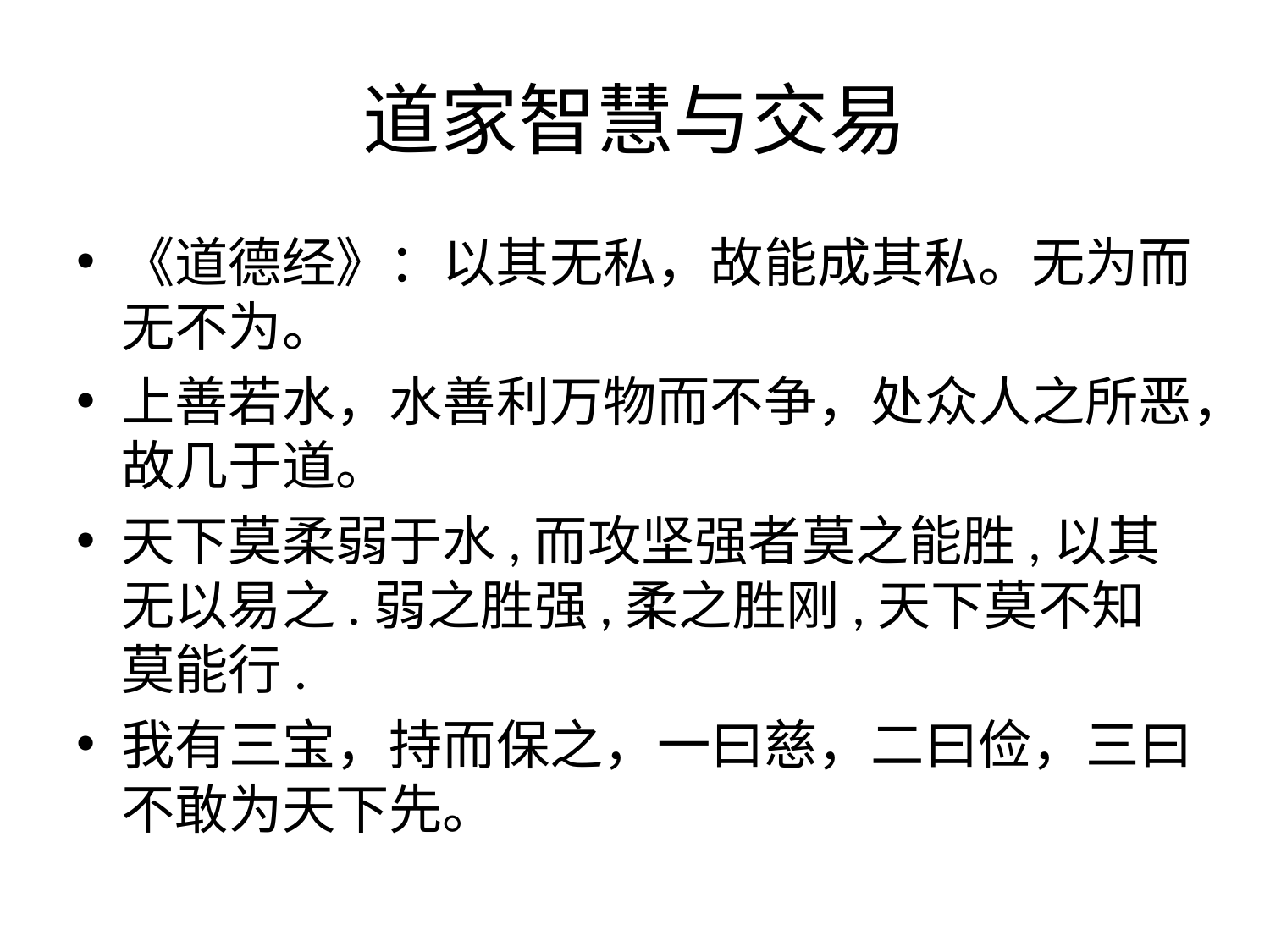

# 道家智慧与交易
《道德经》：以其无私，故能成其私。无为而无不为。
上善若水，水善利万物而不争，处众人之所恶，故几于道。
天下莫柔弱于水,而攻坚强者莫之能胜,以其无以易之.弱之胜强,柔之胜刚,天下莫不知莫能行.
我有三宝，持而保之，一曰慈，二曰俭，三曰不敢为天下先。